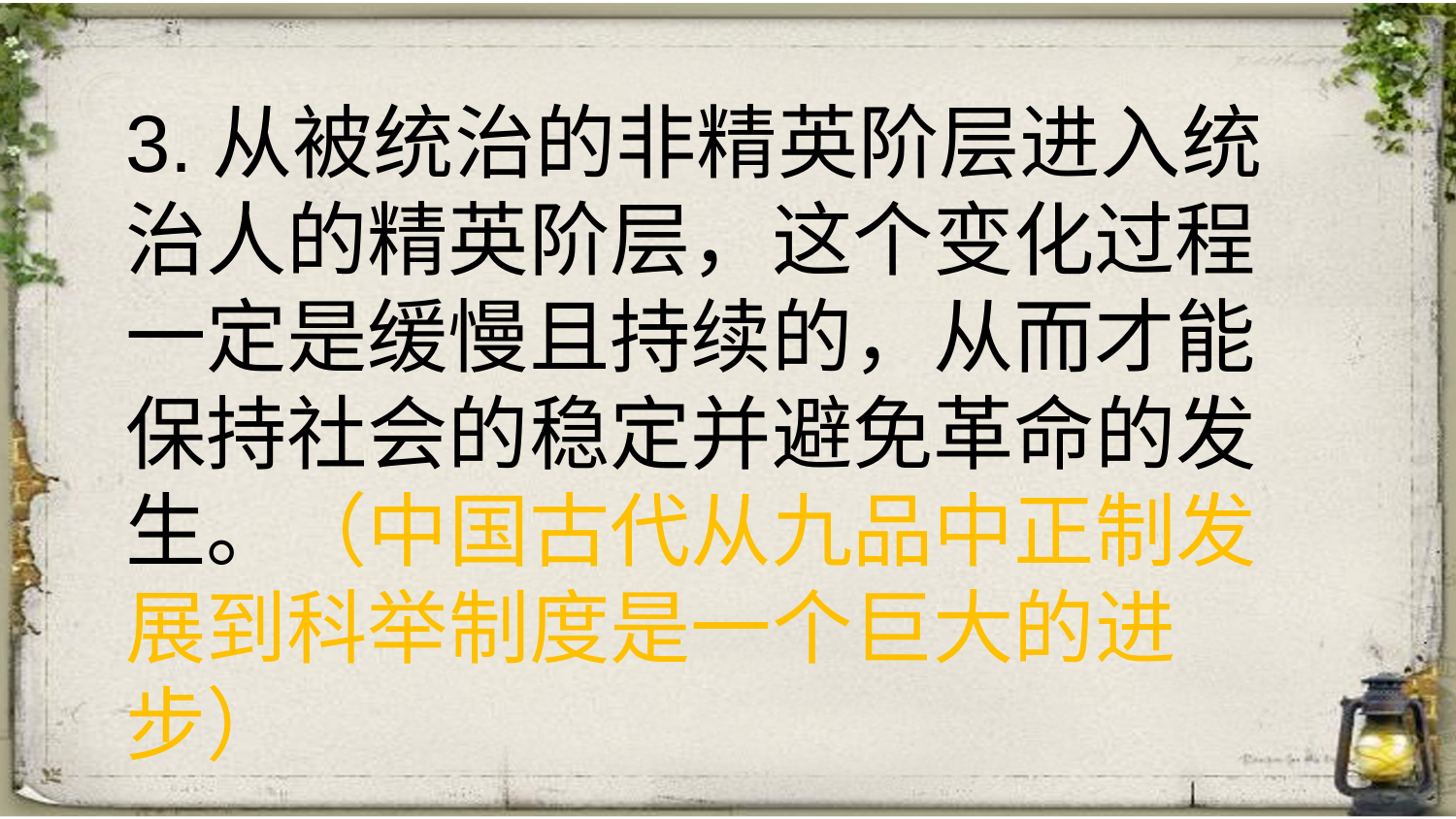

3.从被统治的非精英阶层进入统治人的精英阶层，这个变化过程一定是缓慢且持续的，从而才能保持社会的稳定并避免革命的发生。（中国古代从九品中正制发展到科举制度是一个巨大的进步）